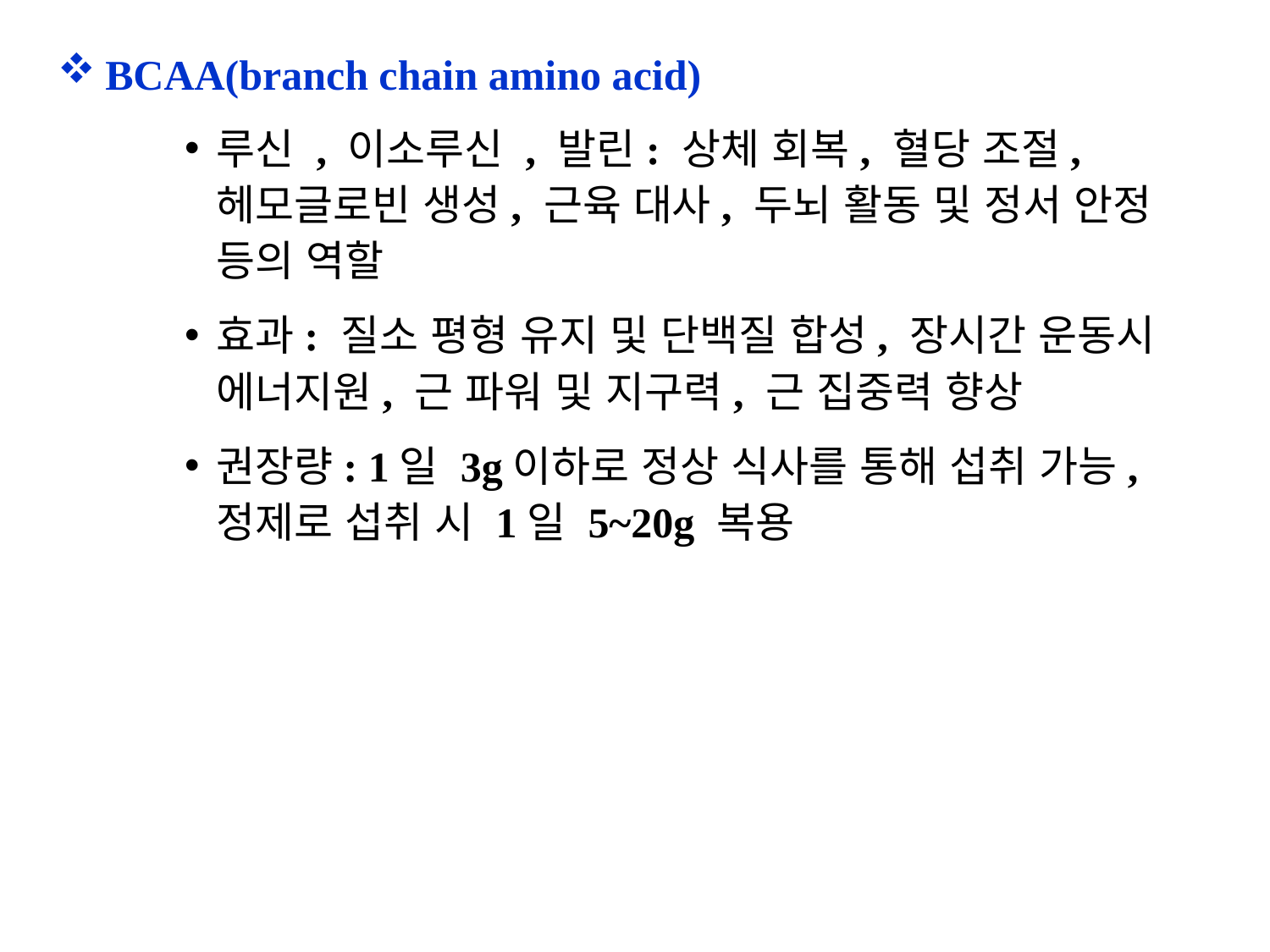

BCAA(branch chain amino acid)
루신 , 이소루신 , 발린: 상체 회복, 혈당 조절, 헤모글로빈 생성, 근육 대사, 두뇌 활동 및 정서 안정 등의 역할
효과: 질소 평형 유지 및 단백질 합성, 장시간 운동시 에너지원, 근 파워 및 지구력, 근 집중력 향상
권장량: 1일 3g이하로 정상 식사를 통해 섭취 가능, 정제로 섭취 시 1일 5~20g 복용